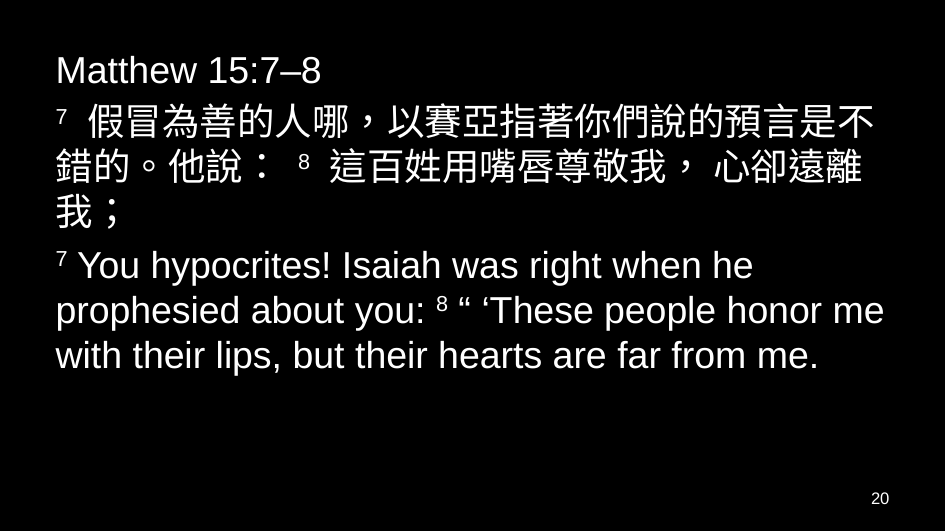

Matthew 15:7–8
7 假冒為善的人哪，以賽亞指著你們說的預言是不錯的。他說： 8 這百姓用嘴唇尊敬我， 心卻遠離我；
7 You hypocrites! Isaiah was right when he prophesied about you: 8 “ ‘These people honor me with their lips, but their hearts are far from me.

20